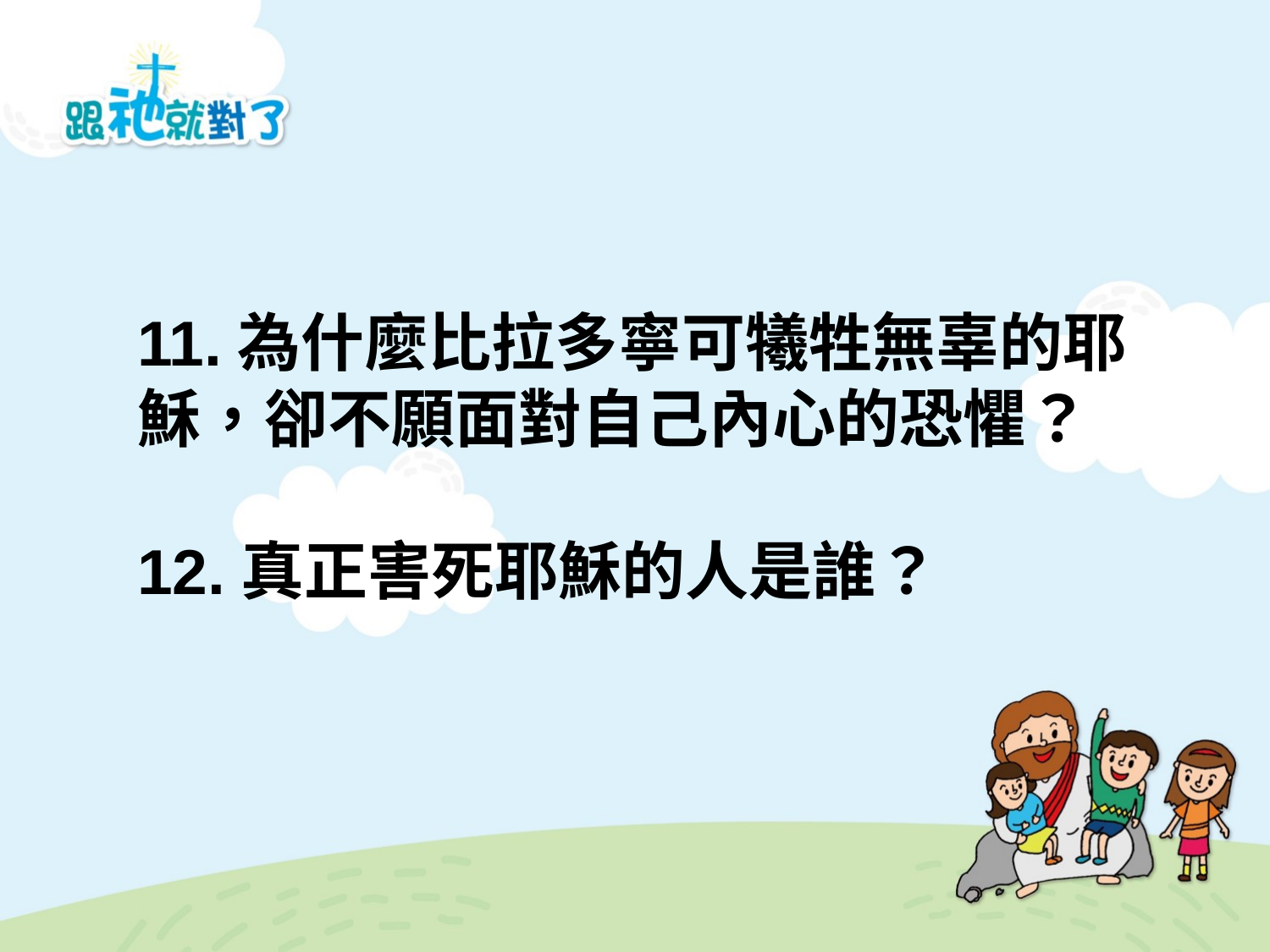

11.為什麼比拉多寧可犧牲無辜的耶穌，卻不願面對自己內心的恐懼？

12.真正害死耶穌的人是誰？